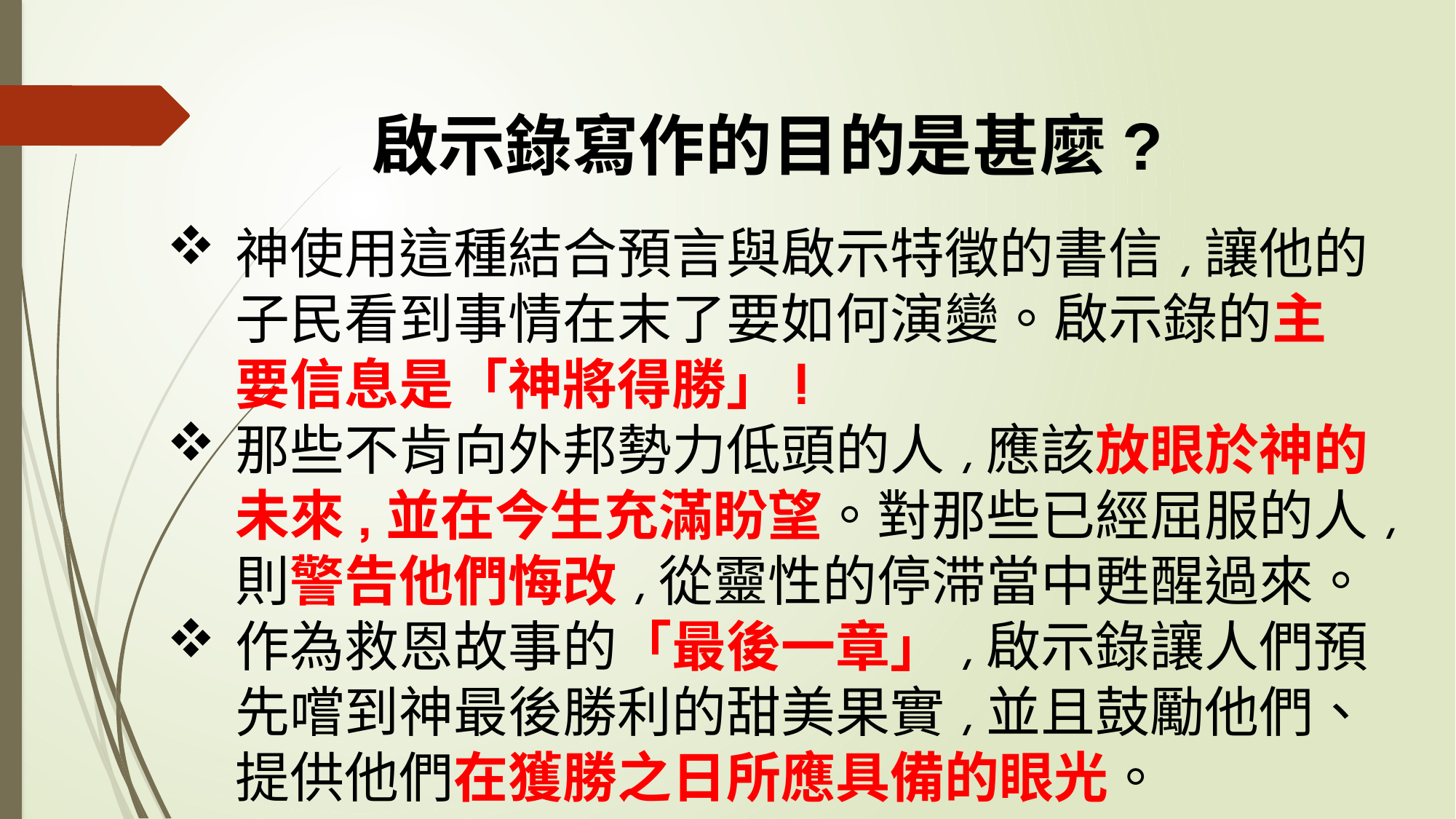

啟示錄寫作的目的是甚麼?
神使用這種結合預言與啟示特徵的書信,讓他的子民看到事情在末了要如何演變。啟示錄的主要信息是「神將得勝」!
那些不肯向外邦勢力低頭的人,應該放眼於神的未來,並在今生充滿盼望。對那些已經屈服的人,則警告他們悔改,從靈性的停滞當中甦醒過來。
作為救恩故事的「最後一章」,啟示錄讓人們預先嚐到神最後勝利的甜美果實,並且鼓勵他們、提供他們在獲勝之日所應具備的眼光。